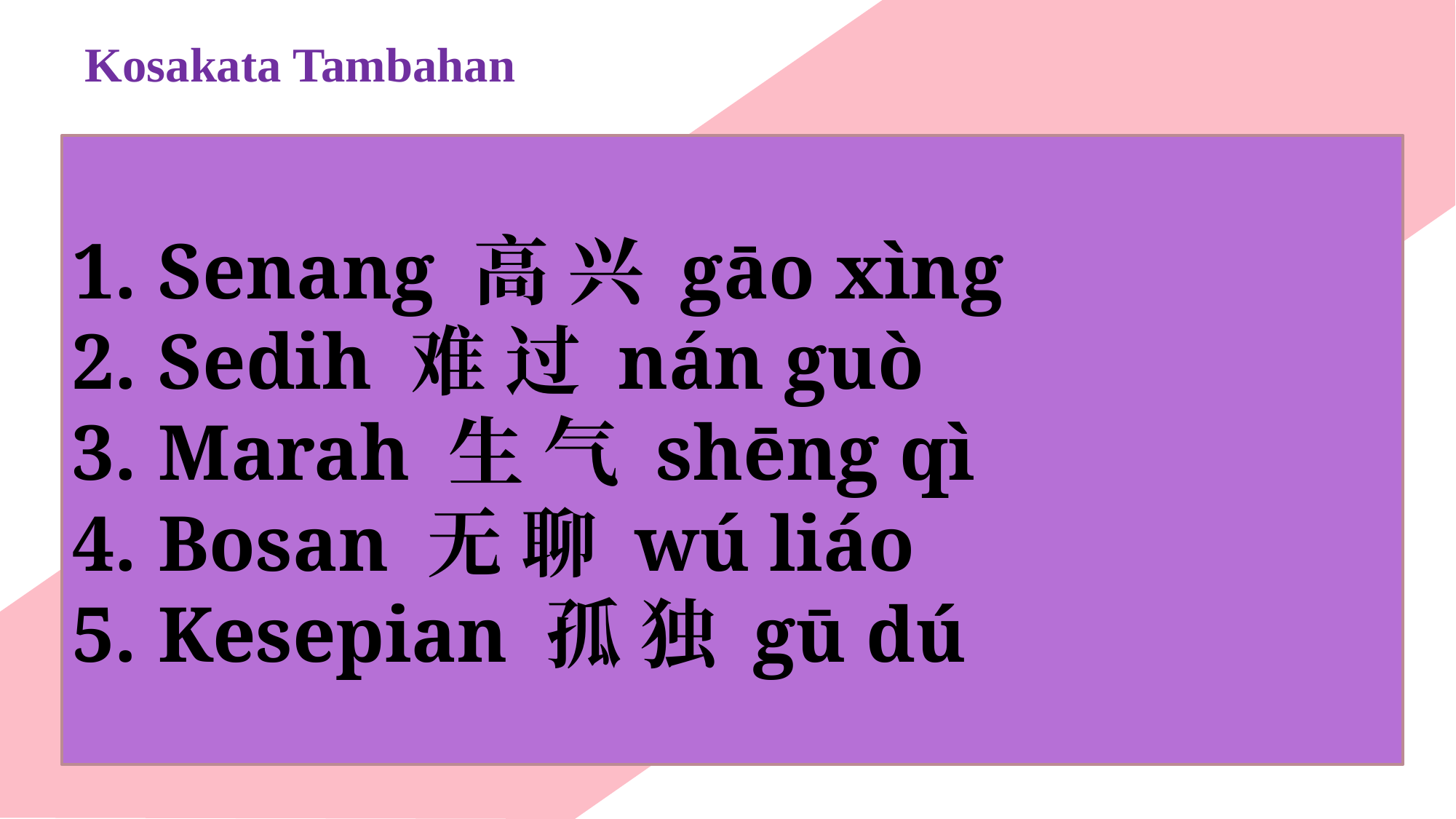

Kosakata Tambahan
Senang 高 兴 gāo xìng
Sedih 难 过 nán guò
Marah 生 气 shēng qì
Bosan 无 聊 wú liáo
Kesepian 孤 独 gū dú